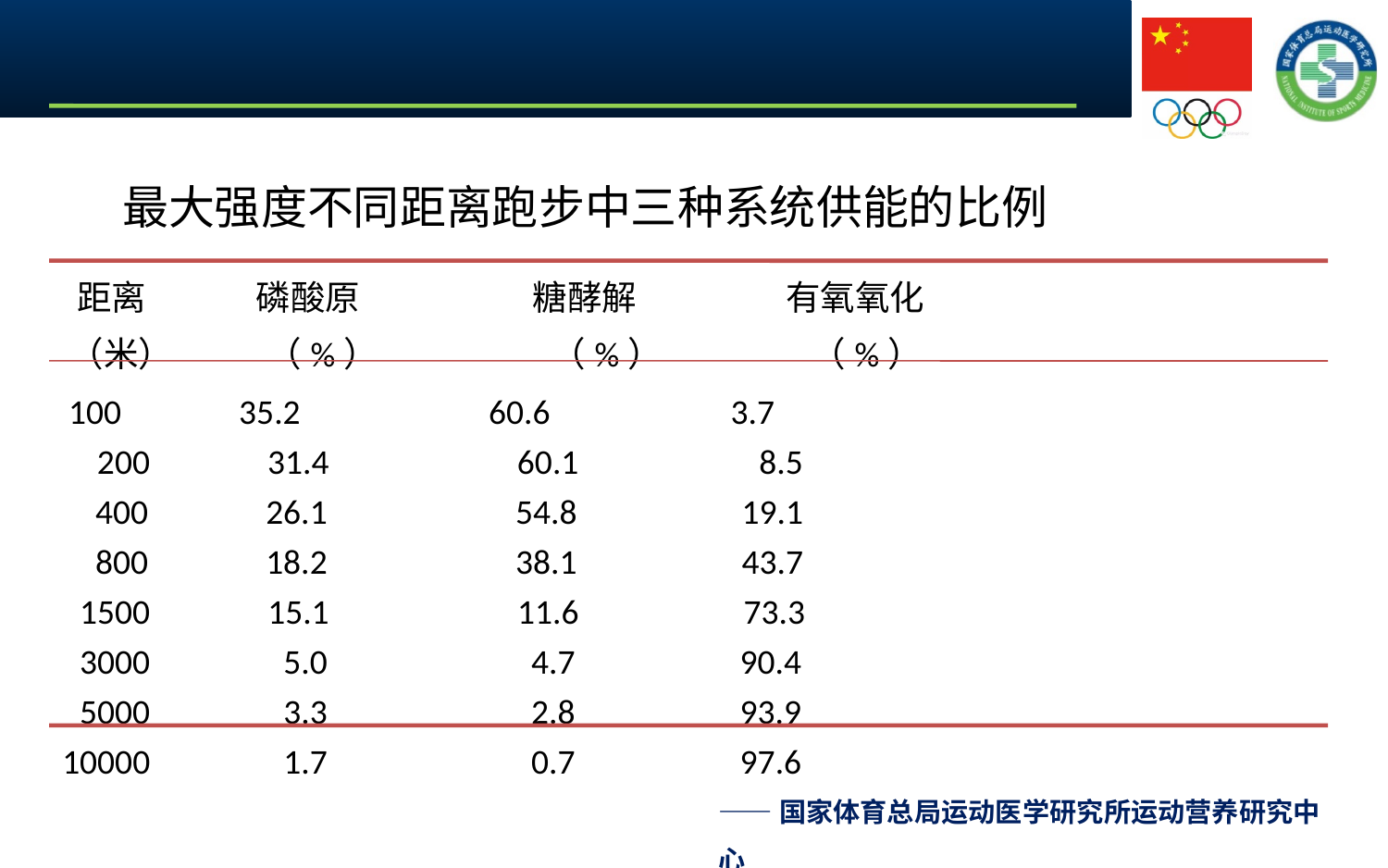

最大强度不同距离跑步中三种系统供能的比例
       距离              磷酸原                      糖酵解                   有氧氧化
      （米）            （%）                      （%）                   （%）
       100               35.2                        60.6                       3.7 
         200               31.4                        60.1                       8.5 
         400               26.1                        54.8                     19.1 
         800               18.2                        38.1                     43.7 
       1500               15.1                        11.6                     73.3 
       3000                 5.0                          4.7                     90.4 
       5000                 3.3                          2.8                     93.9 
     10000                 1.7                          0.7                     97.6